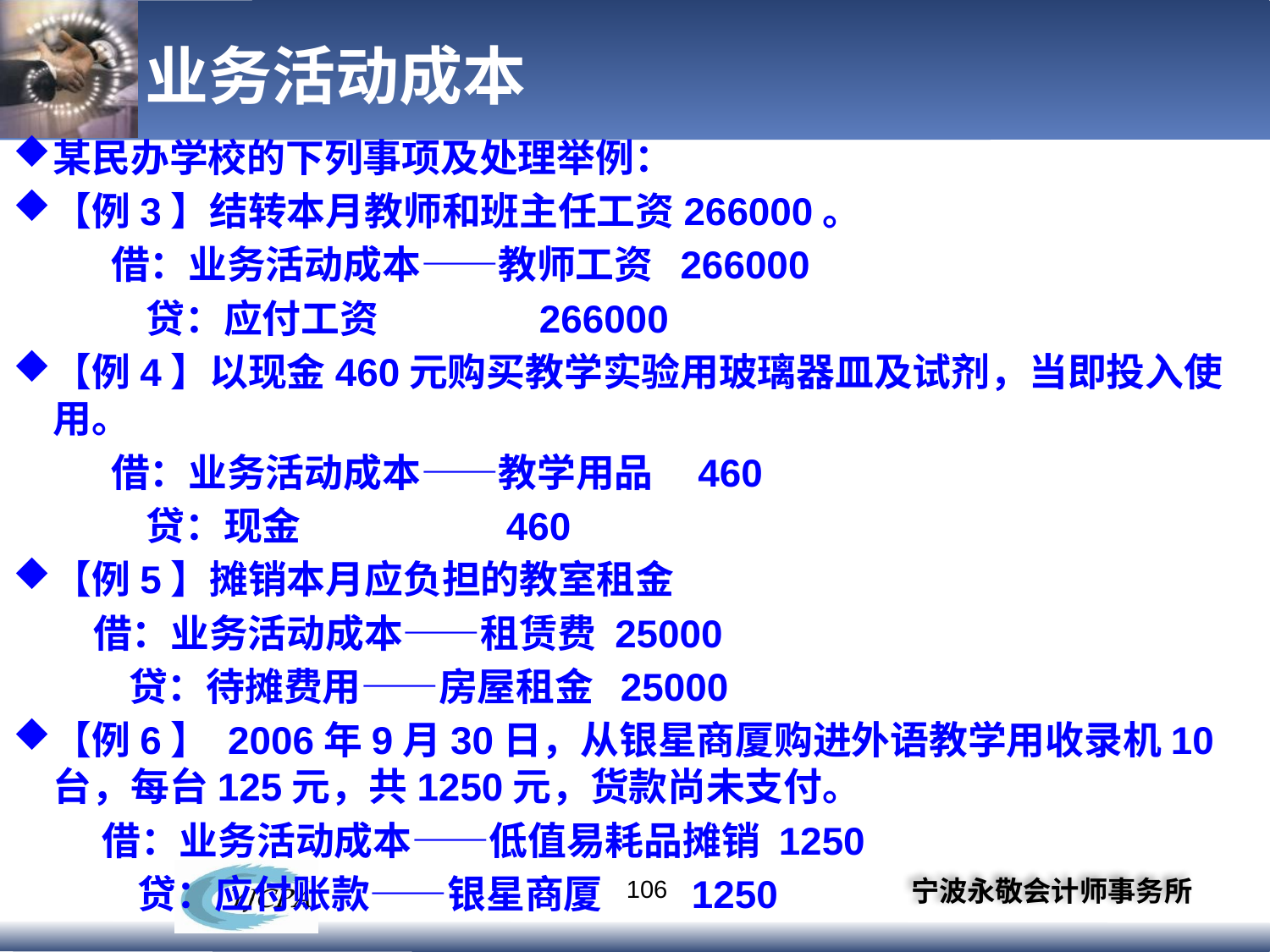

# 业务活动成本
某民办学校的下列事项及处理举例：
【例3】结转本月教师和班主任工资266000。
          借：业务活动成本——教师工资  266000
              贷：应付工资                 266000
【例4】以现金460元购买教学实验用玻璃器皿及试剂，当即投入使用。
          借：业务活动成本——教学用品    460
              贷：现金                      460
【例5】摊销本月应负担的教室租金
        借：业务活动成本——租赁费 25000
            贷：待摊费用——房屋租金  25000
【例6】 2006年9月30日，从银星商厦购进外语教学用收录机10台，每台125元，共1250元，货款尚未支付。
         借：业务活动成本——低值易耗品摊销 1250
             贷：应付账款——银星商厦         1250